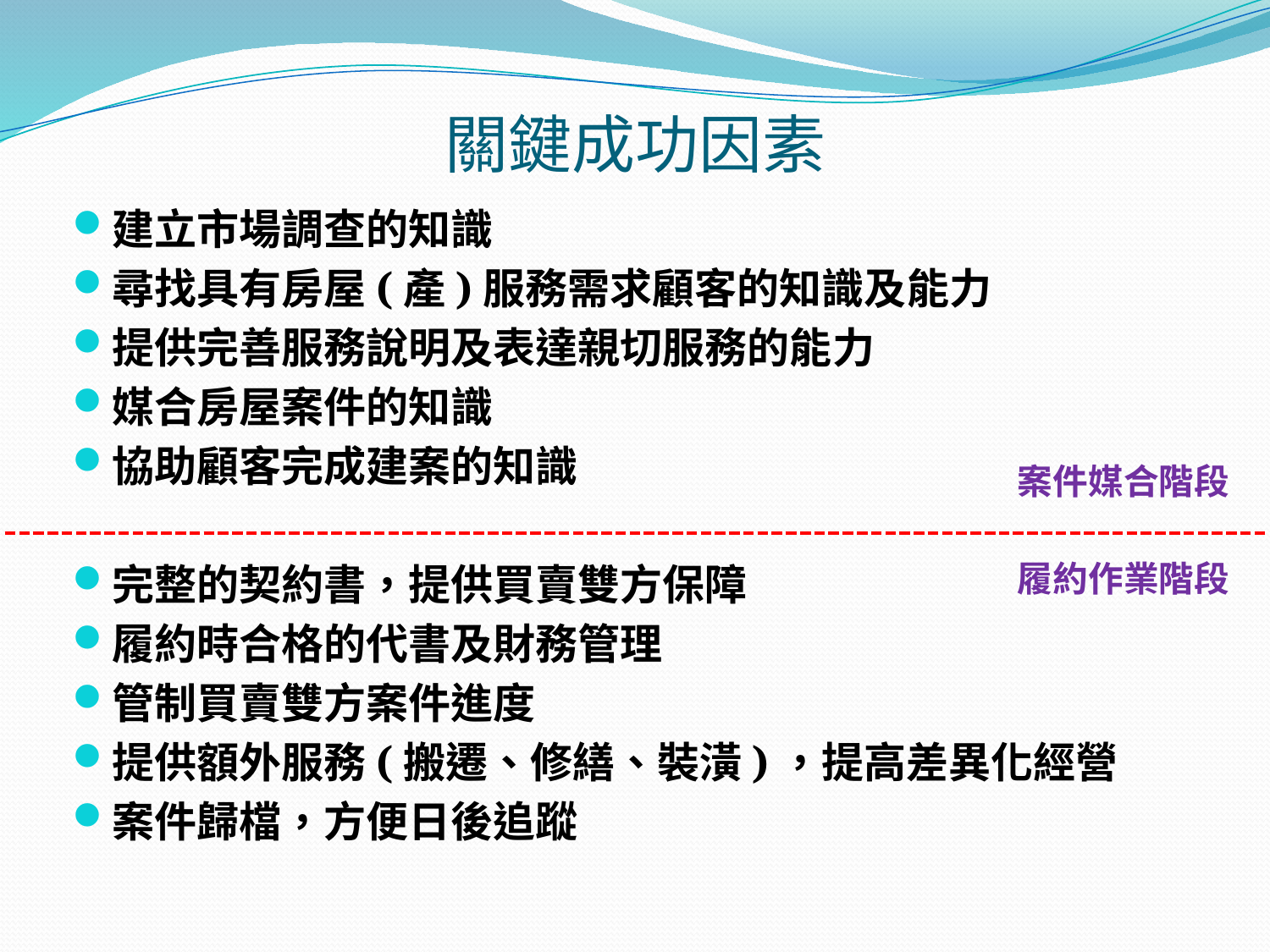

# 關鍵成功因素
建立市場調查的知識
尋找具有房屋(產)服務需求顧客的知識及能力
提供完善服務說明及表達親切服務的能力
媒合房屋案件的知識
協助顧客完成建案的知識

完整的契約書，提供買賣雙方保障
履約時合格的代書及財務管理
管制買賣雙方案件進度
提供額外服務(搬遷、修繕、裝潢)，提高差異化經營
案件歸檔，方便日後追蹤

案件媒合階段
履約作業階段